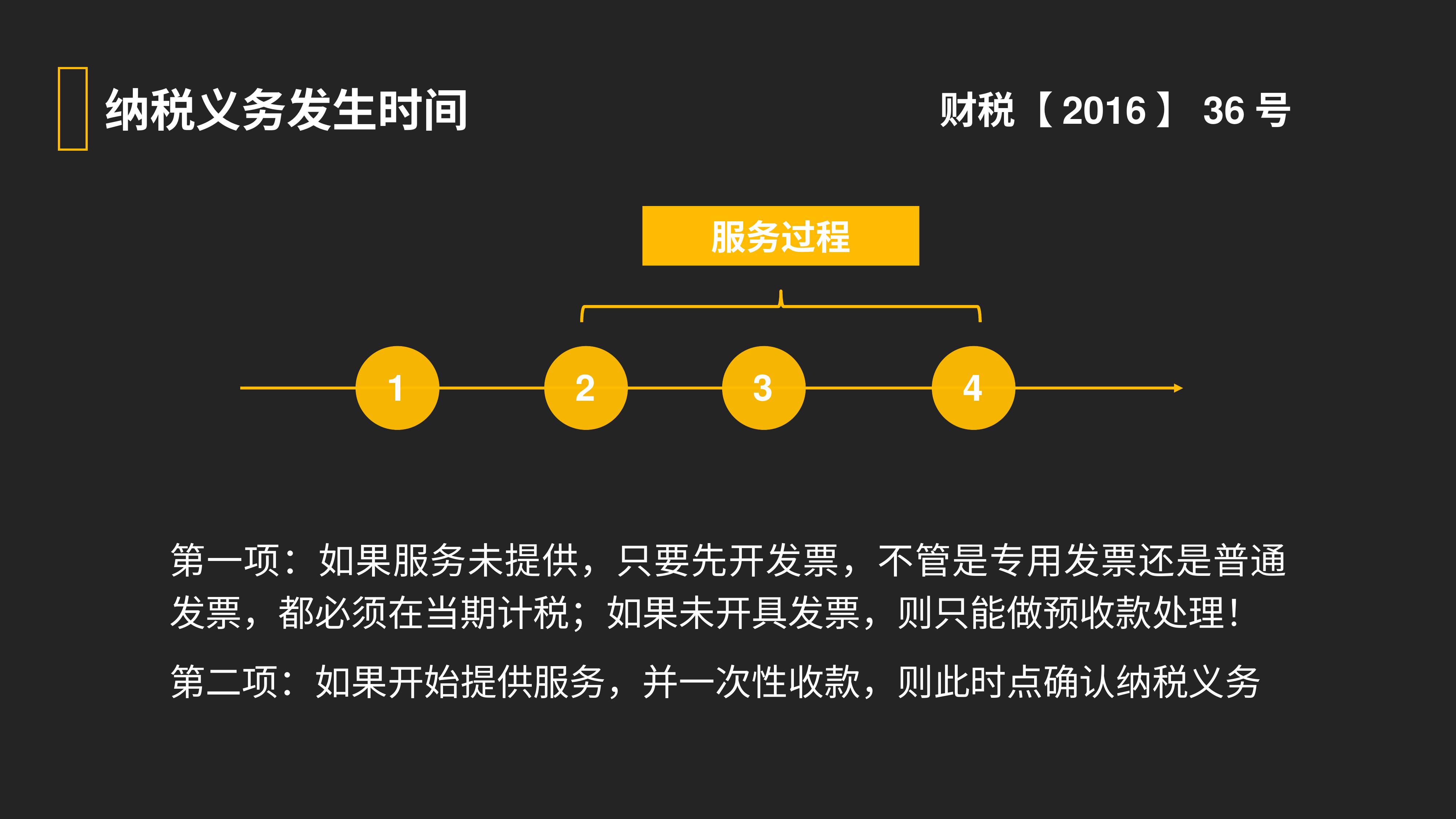

纳税义务发生时间
财税【2016】36号

服务过程

1
2
3
4

第一项：如果服务未提供，只要先开发票，不管是专用发票还是普通发票，都必须在当期计税；如果未开具发票，则只能做预收款处理！
第二项：如果开始提供服务，并一次性收款，则此时点确认纳税义务